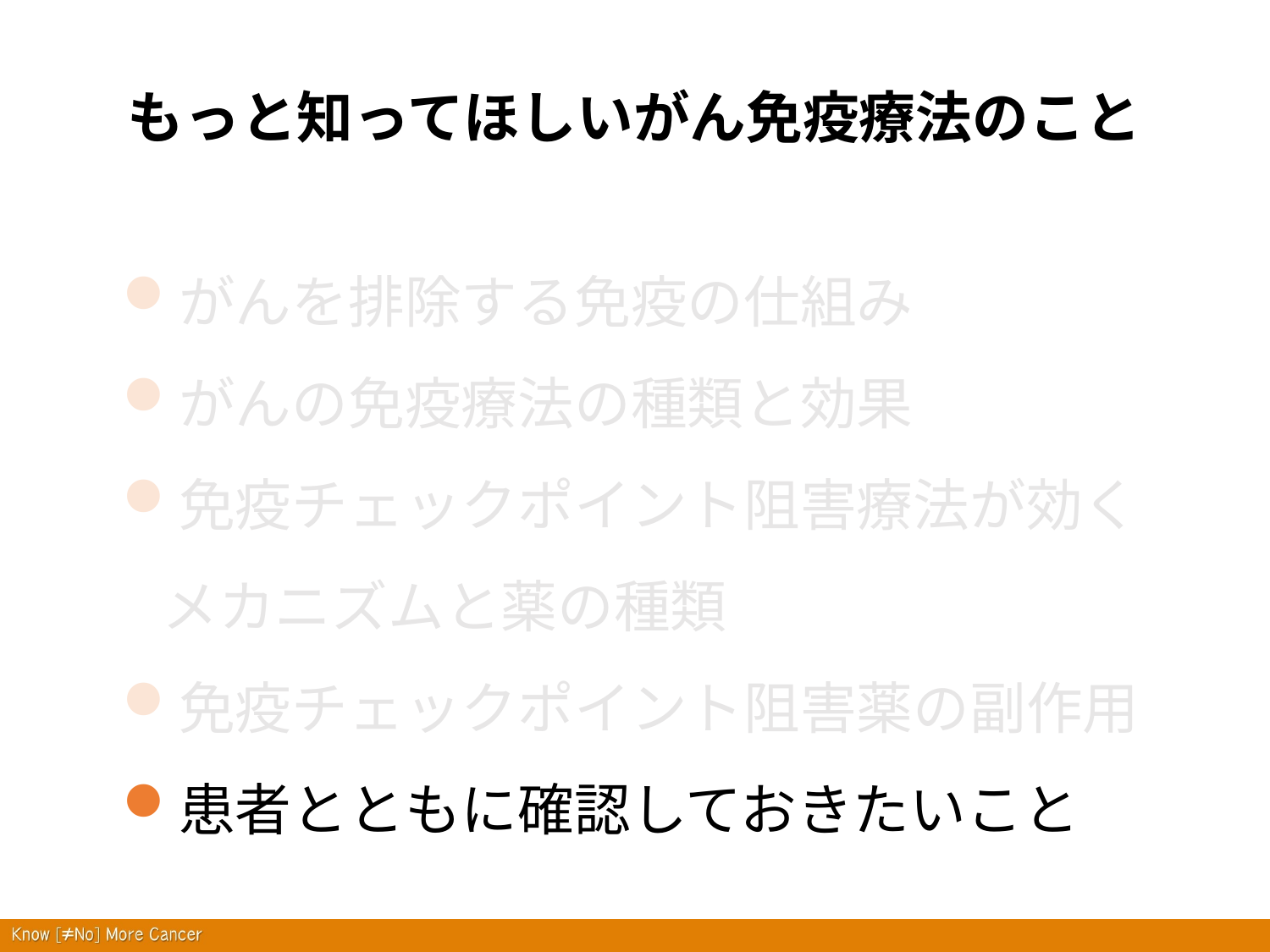

# もっと知ってほしいがん免疫療法のこと
がんを排除する免疫の仕組み
がんの免疫療法の種類と効果
免疫チェックポイント阻害療法が効くメカニズムと薬の種類
免疫チェックポイント阻害薬の副作用
患者とともに確認しておきたいこと